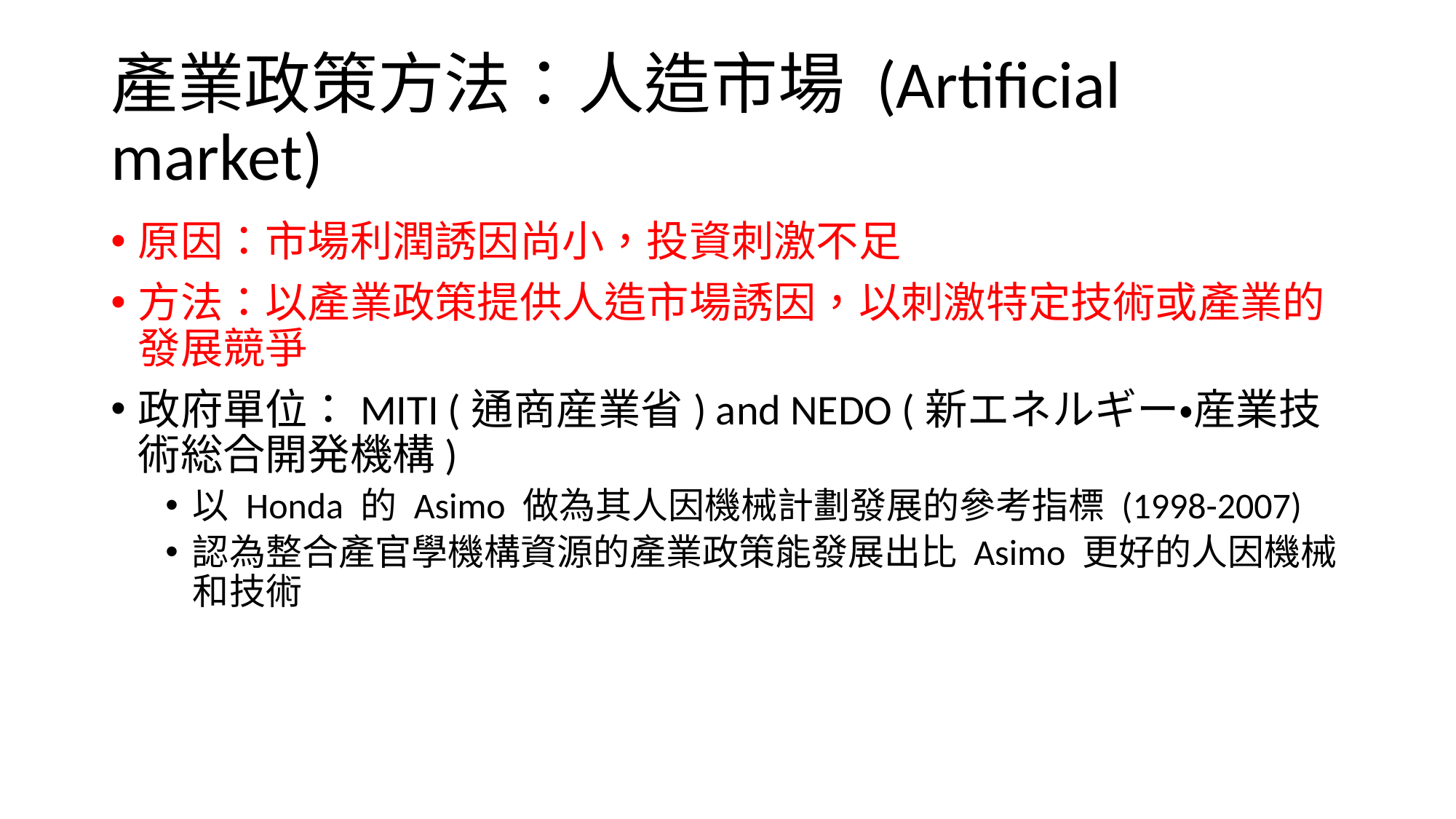

# 產業政策方法：人造市場 (Artificial market)
原因：市場利潤誘因尚小，投資刺激不足
方法：以產業政策提供人造市場誘因，以刺激特定技術或產業的發展競爭
政府單位：MITI (通商産業省) and NEDO (新エネルギー・産業技術総合開発機構)
以 Honda 的 Asimo 做為其人因機械計劃發展的參考指標 (1998-2007)
認為整合產官學機構資源的產業政策能發展出比 Asimo 更好的人因機械和技術